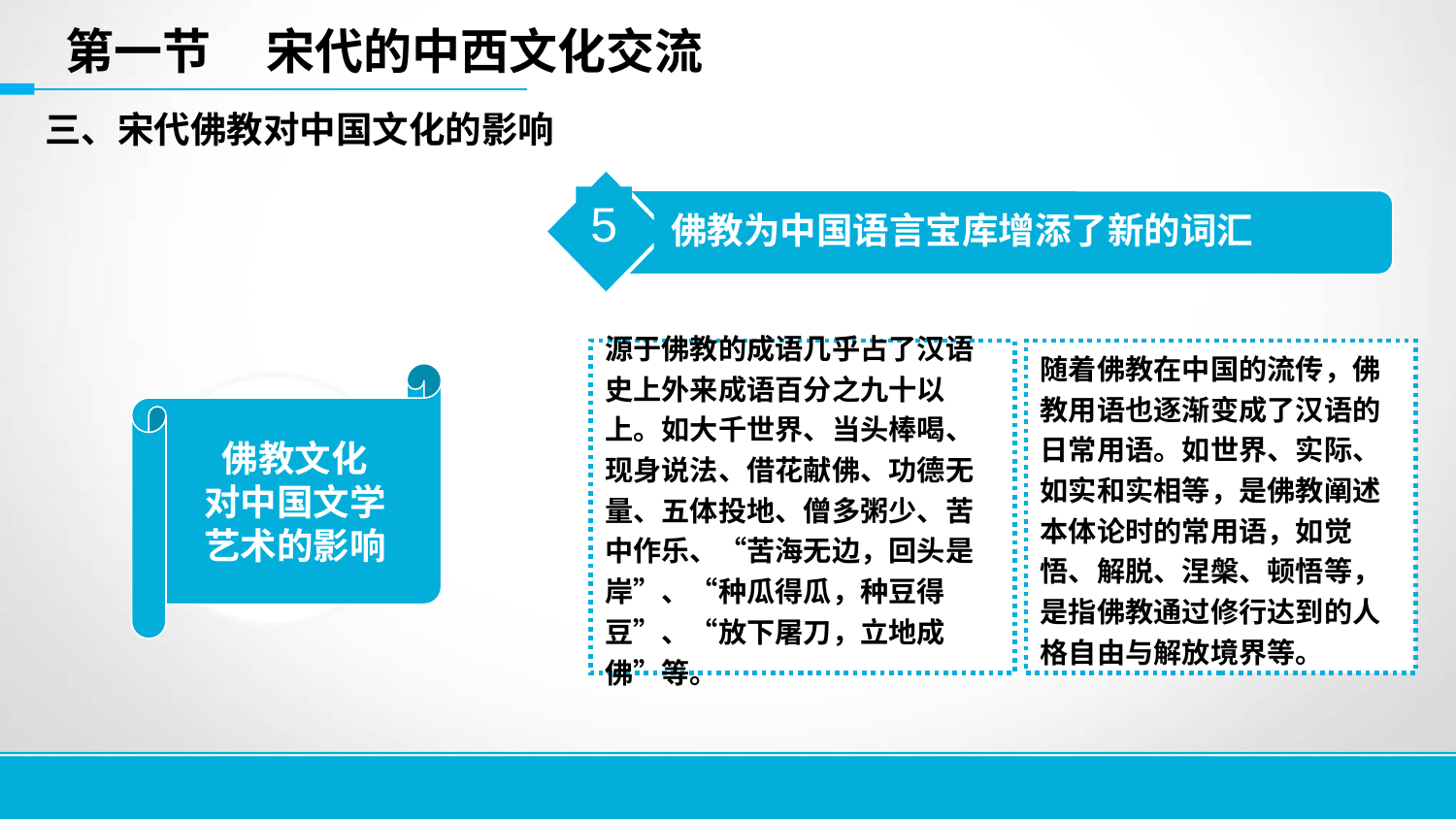

第一节     宋代的中西文化交流

三、宋代佛教对中国文化的影响

5

佛教为中国语言宝库增添了新的词汇
源于佛教的成语几乎占了汉语史上外来成语百分之九十以上。如大千世界、当头棒喝、现身说法、借花献佛、功德无量、五体投地、僧多粥少、苦中作乐、“苦海无边，回头是岸”、“种瓜得瓜，种豆得豆”、“放下屠刀，立地成佛”等。
随着佛教在中国的流传，佛教用语也逐渐变成了汉语的日常用语。如世界、实际、如实和实相等，是佛教阐述本体论时的常用语，如觉悟、解脱、涅槃、顿悟等，是指佛教通过修行达到的人格自由与解放境界等。

佛教文化
对中国文学
艺术的影响

佛教文化
对中国文学
的影响

佛教文化对中国古代文学批评理论的影响
8